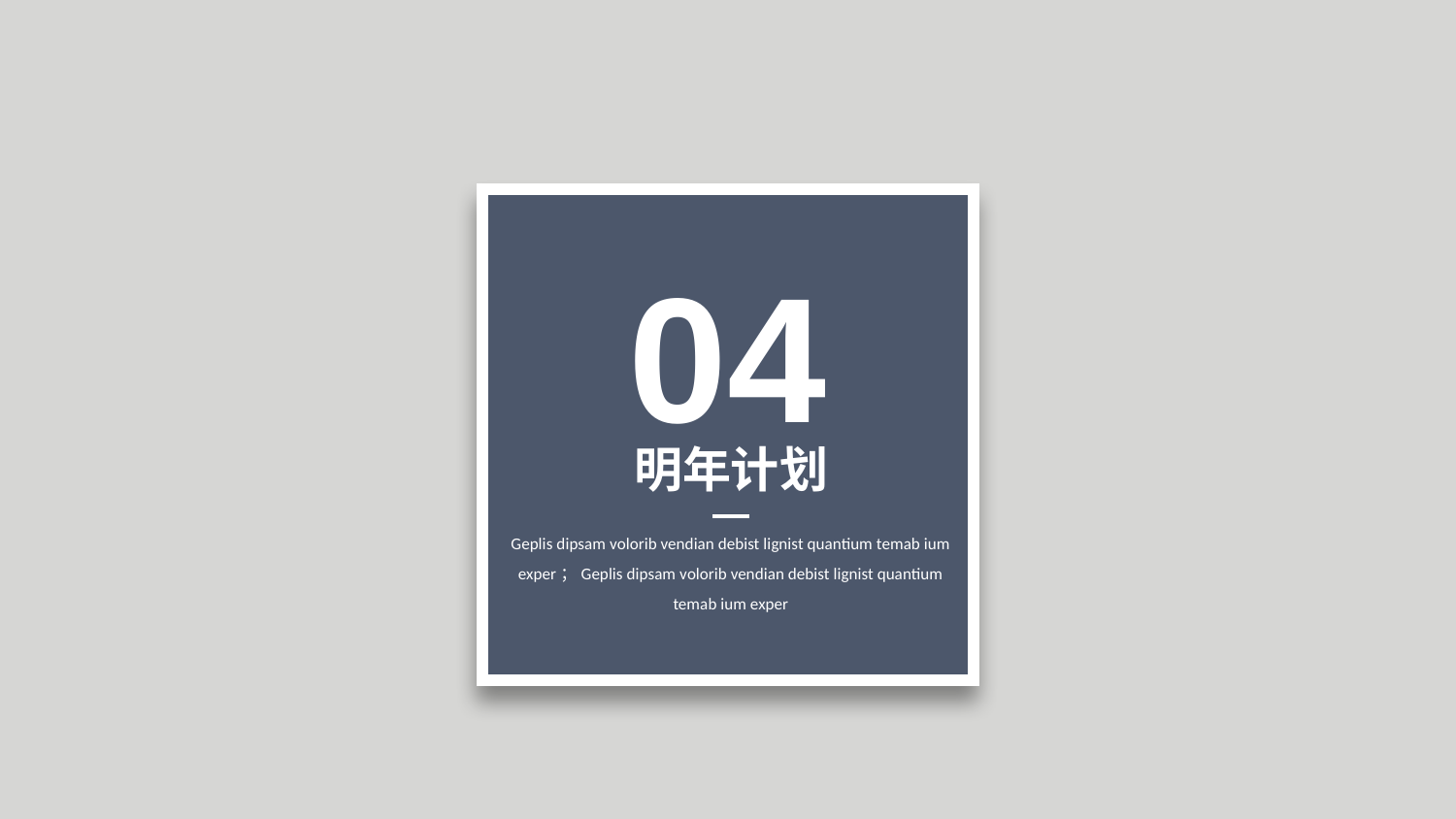

04
明年计划
Geplis dipsam volorib vendian debist lignist quantium temab ium exper；Geplis dipsam volorib vendian debist lignist quantium temab ium exper